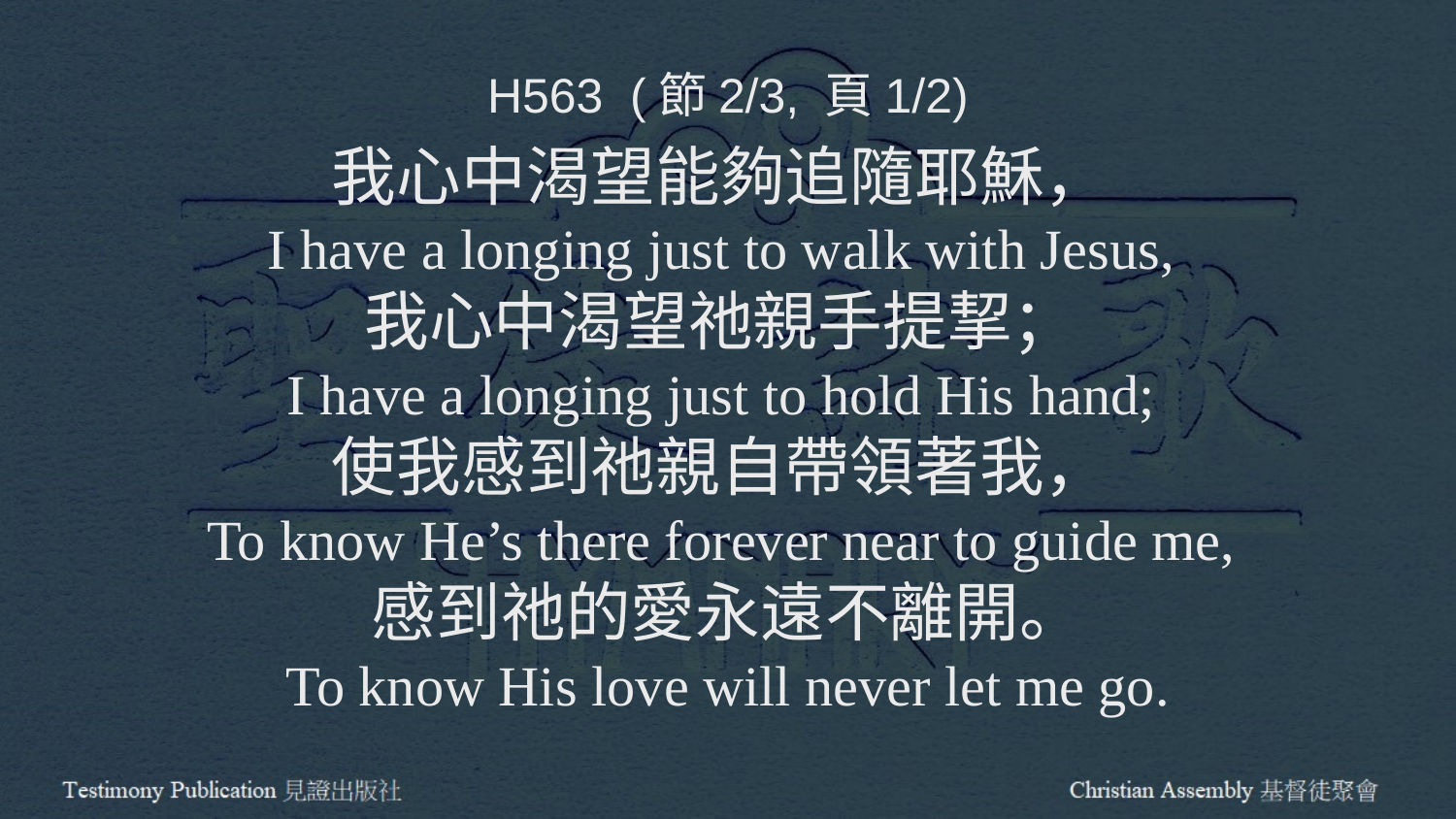

H563  (節2/3, 頁1/2)
我心中渴望能夠追隨耶穌，
I have a longing just to walk with Jesus,
我心中渴望祂親手提挈；
I have a longing just to hold His hand;
使我感到祂親自帶領著我，
To know He’s there forever near to guide me,
感到祂的愛永遠不離開。
To know His love will never let me go.